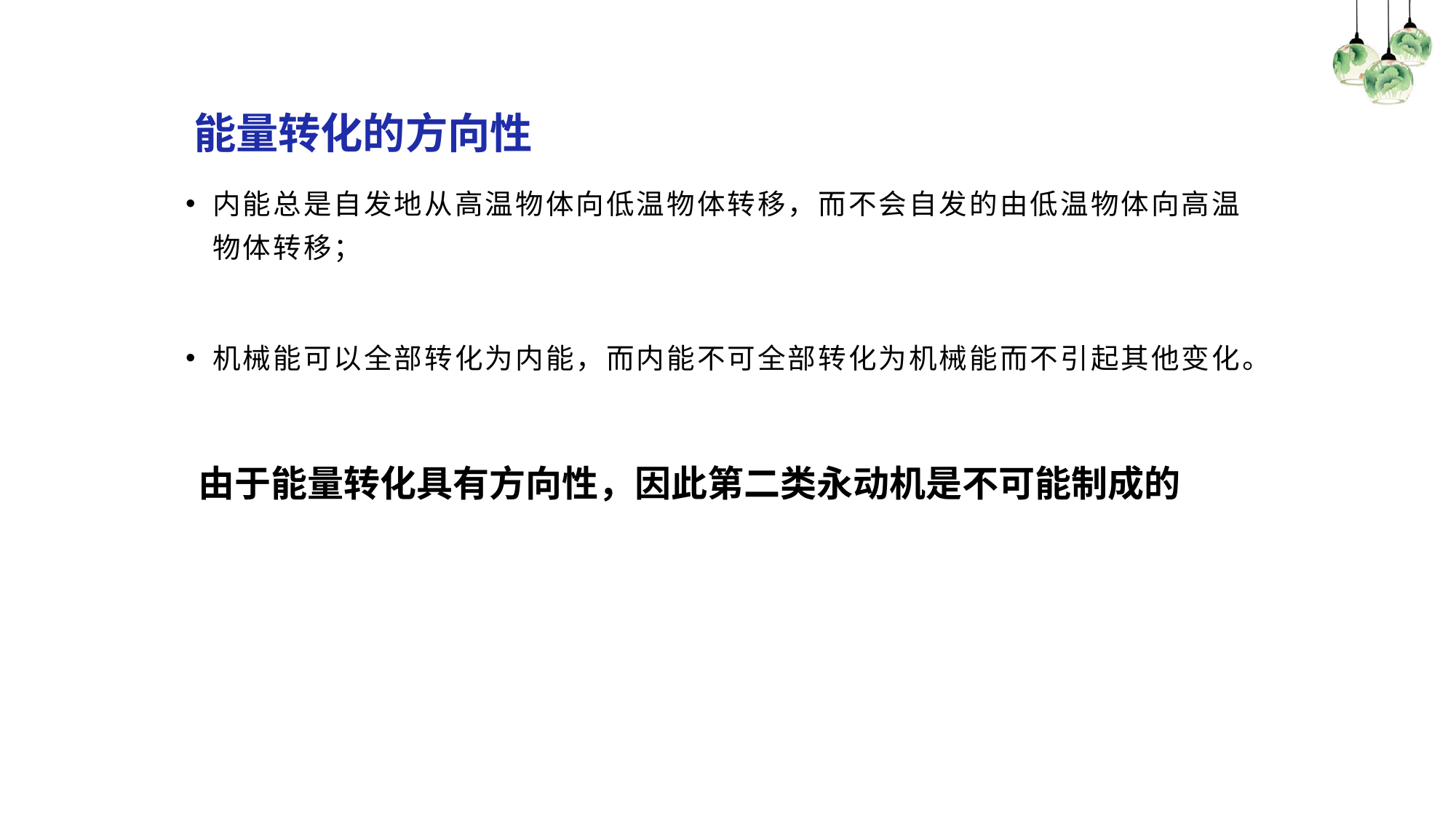

能量转化的方向性
内能总是自发地从高温物体向低温物体转移，而不会自发的由低温物体向高温物体转移；

机械能可以全部转化为内能，而内能不可全部转化为机械能而不引起其他变化。

由于能量转化具有方向性，因此第二类永动机是不可能制成的